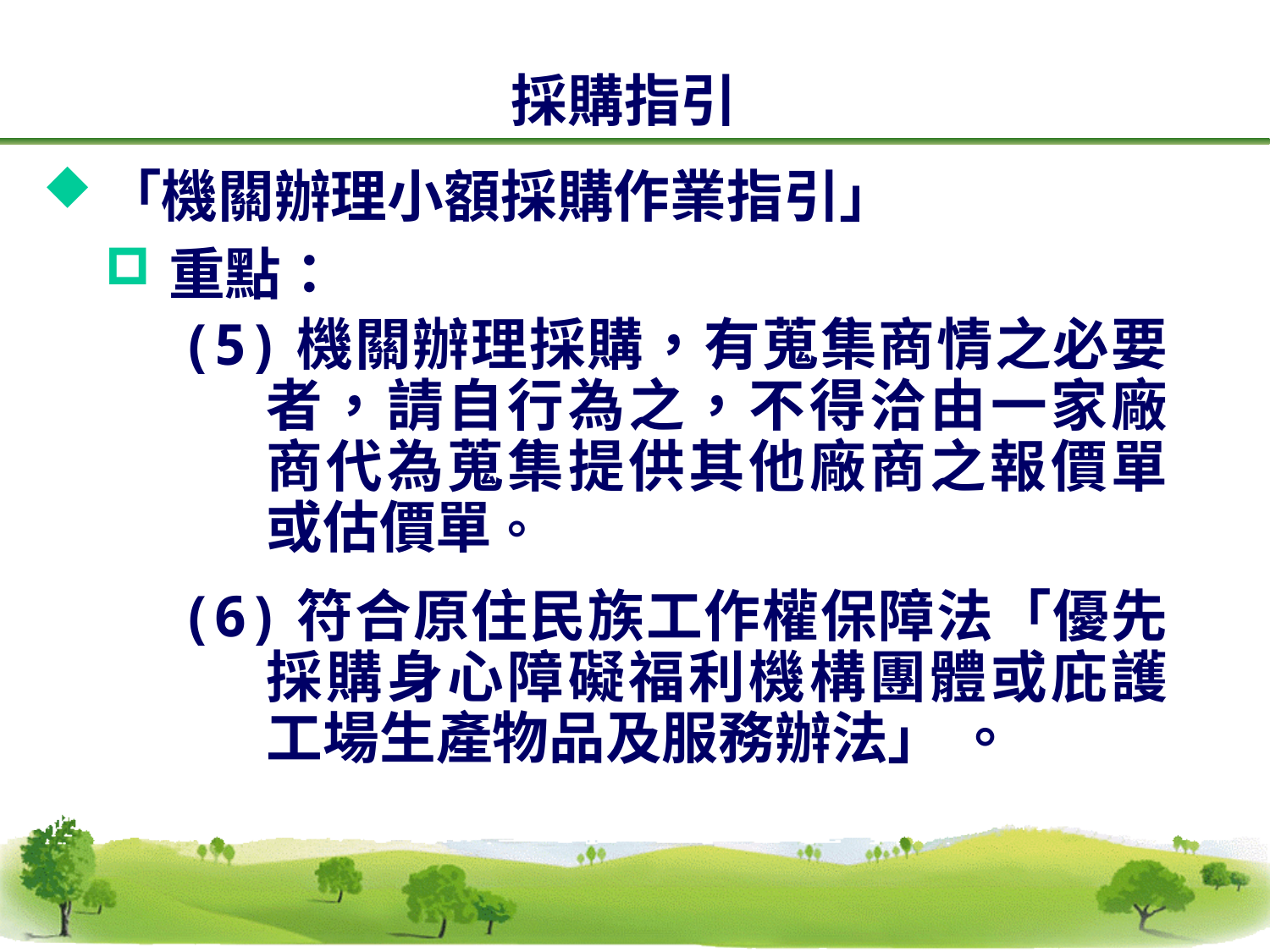

採購指引
「機關辦理小額採購作業指引」
重點：
(5)機關辦理採購，有蒐集商情之必要者，請自行為之，不得洽由一家廠商代為蒐集提供其他廠商之報價單或估價單。
(6)符合原住民族工作權保障法「優先採購身心障礙福利機構團體或庇護工場生產物品及服務辦法」 。